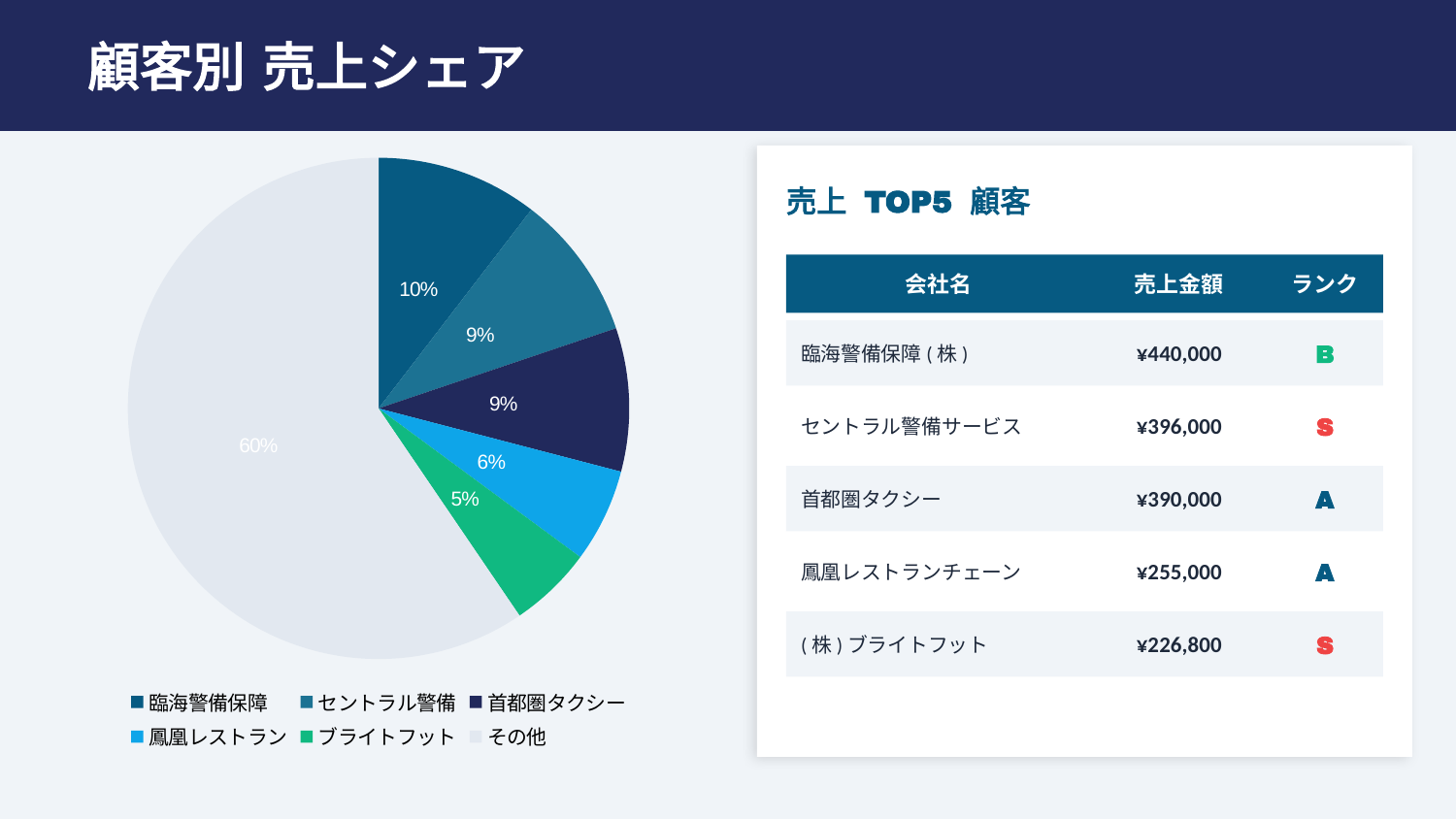

顧客別 売上シェア

### Chart

| Category | 顧客シェア |
|---|---|
| 臨海警備保障 | 440000.0 |
| セントラル警備 | 396000.0 |
| 首都圏タクシー | 390000.0 |
| 鳳凰レストラン | 255000.0 |
| ブライトフット | 226800.0 |
| その他 | 2510100.0 |
売上 TOP5 顧客

会社名
売上金額
ランク

臨海警備保障(株)
¥440,000
B

セントラル警備サービス
¥396,000
S

首都圏タクシー
¥390,000
A

鳳凰レストランチェーン
¥255,000
A

(株)ブライトフット
¥226,800
S